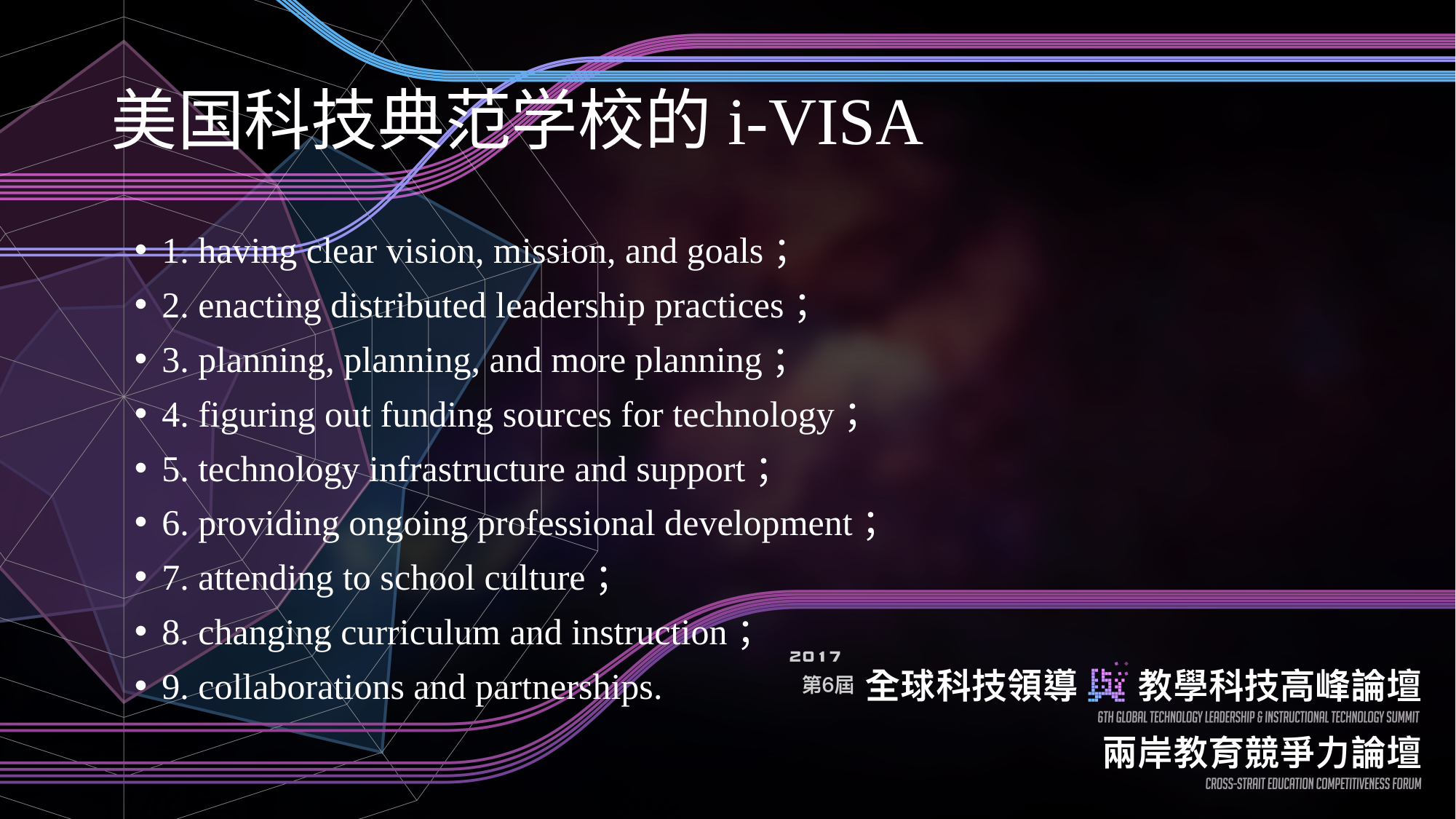

# 美国科技典范学校的i-VISA
1. having clear vision, mission, and goals；
2. enacting distributed leadership practices；
3. planning, planning, and more planning；
4. figuring out funding sources for technology；
5. technology infrastructure and support；
6. providing ongoing professional development；
7. attending to school culture；
8. changing curriculum and instruction；
9. collaborations and partnerships.